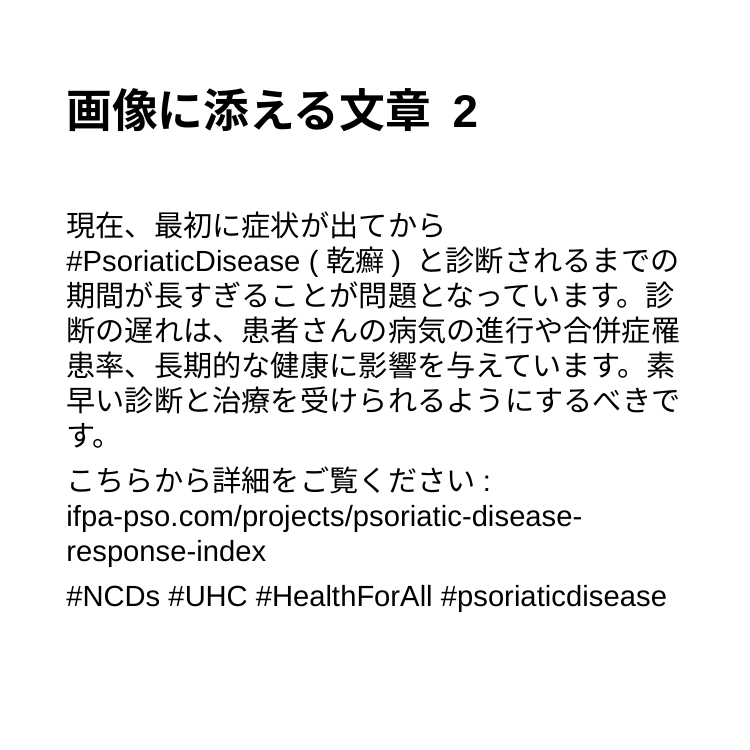

# 画像に添える文章 2
現在、最初に症状が出てから #PsoriaticDisease (乾癬) と診断されるまでの期間が長すぎることが問題となっています。診断の遅れは、患者さんの病気の進行や合併症罹患率、長期的な健康に影響を与えています。素早い診断と治療を受けられるようにするべきです。
こちらから詳細をご覧ください:                      ifpa-pso.com/projects/psoriatic-disease-response-index
#NCDs #UHC #HealthForAll #psoriaticdisease